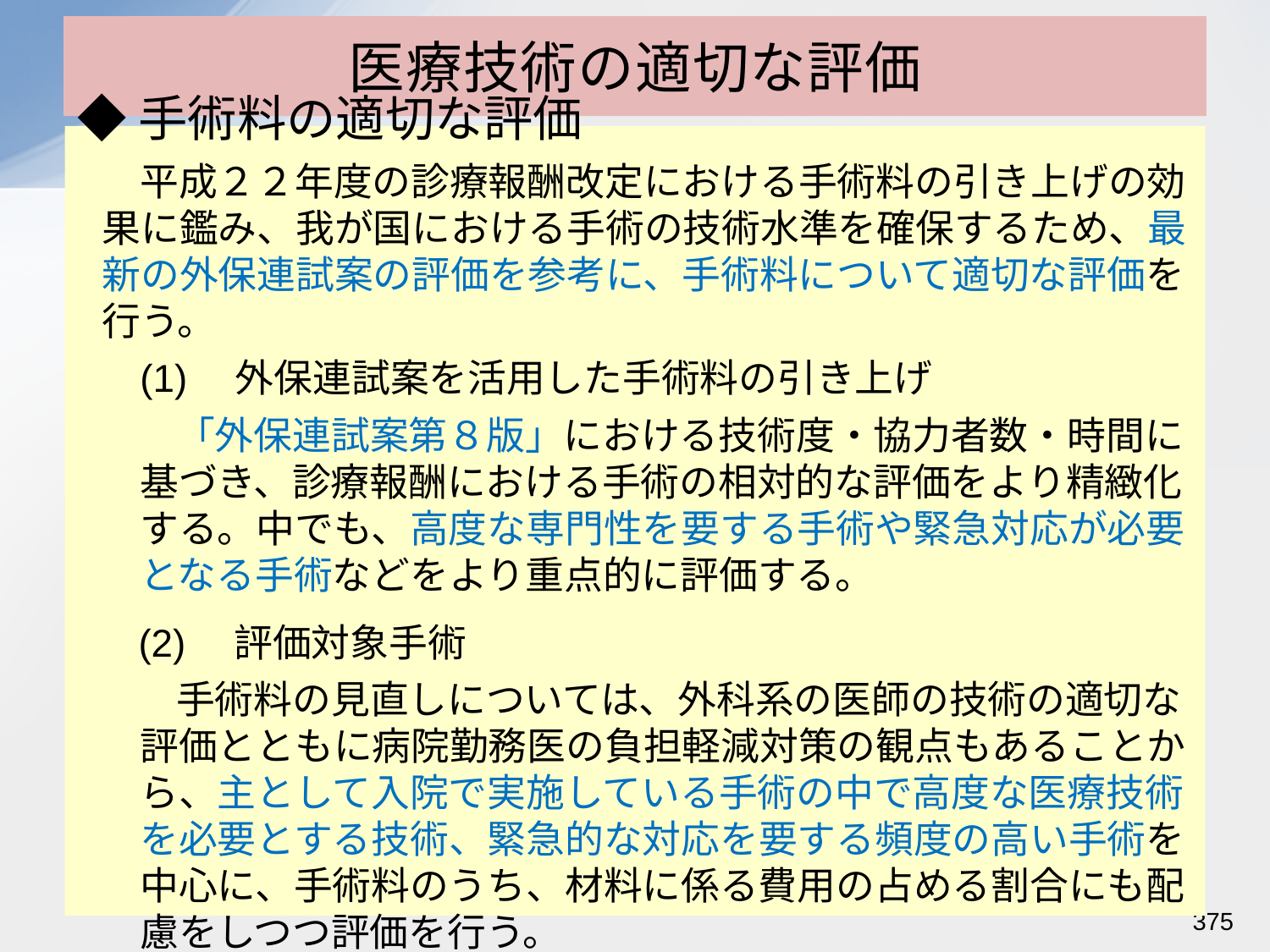

# 医療技術の適切な評価
◆手術料の適切な評価
平成２２年度の診療報酬改定における手術料の引き上げの効果に鑑み、我が国における手術の技術水準を確保するため、最新の外保連試案の評価を参考に、手術料について適切な評価を行う。
(1)　外保連試案を活用した手術料の引き上げ
「外保連試案第８版」における技術度・協力者数・時間に基づき、診療報酬における手術の相対的な評価をより精緻化する。中でも、高度な専門性を要する手術や緊急対応が必要となる手術などをより重点的に評価する。
(2)　評価対象手術
手術料の見直しについては、外科系の医師の技術の適切な評価とともに病院勤務医の負担軽減対策の観点もあることから、主として入院で実施している手術の中で高度な医療技術を必要とする技術、緊急的な対応を要する頻度の高い手術を中心に、手術料のうち、材料に係る費用の占める割合にも配慮をしつつ評価を行う。
375